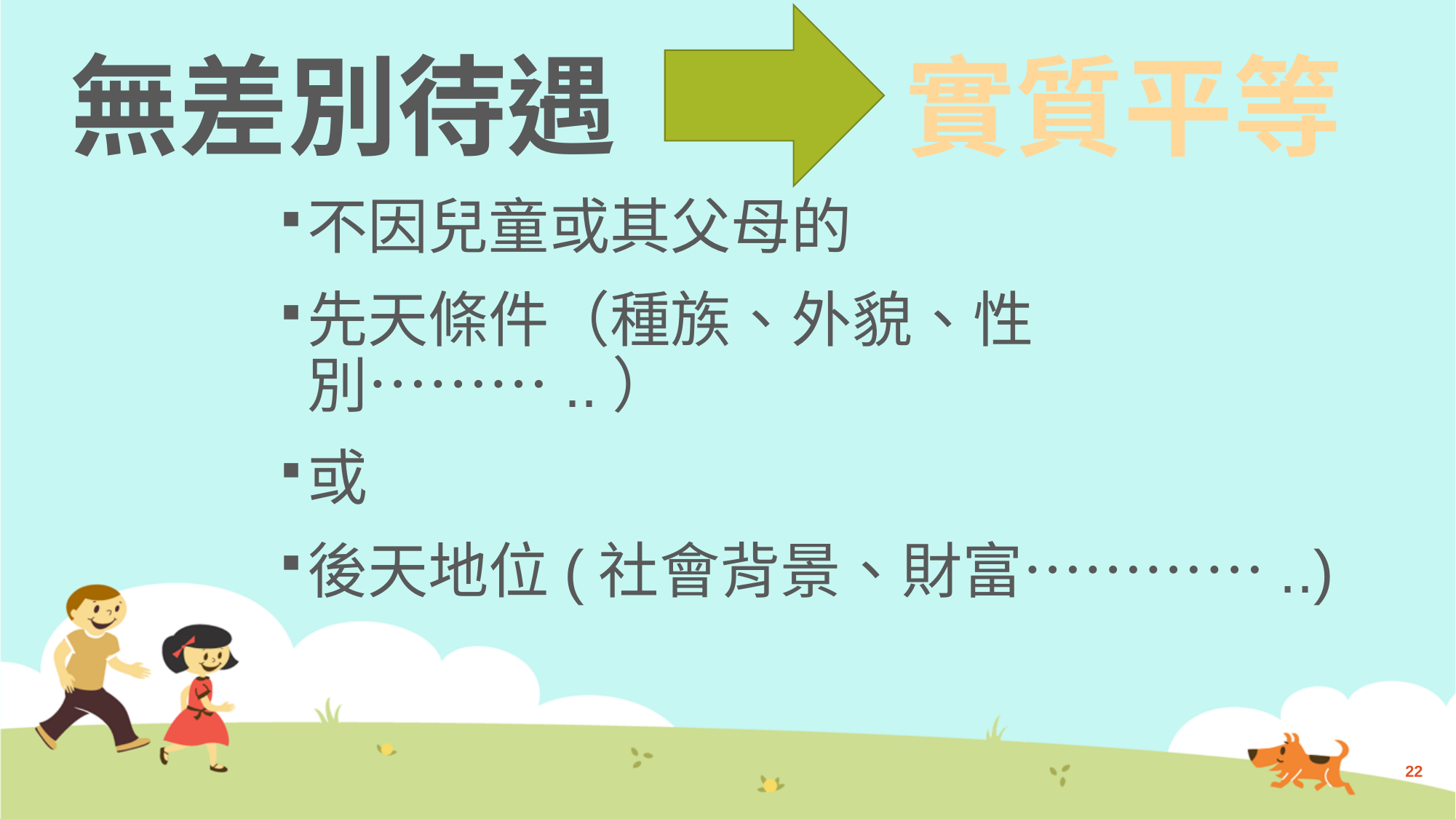

# 無差別待遇
實質平等
不因兒童或其父母的
先天條件（種族、外貌、性別………..）
或
後天地位(社會背景、財富…………..)
22